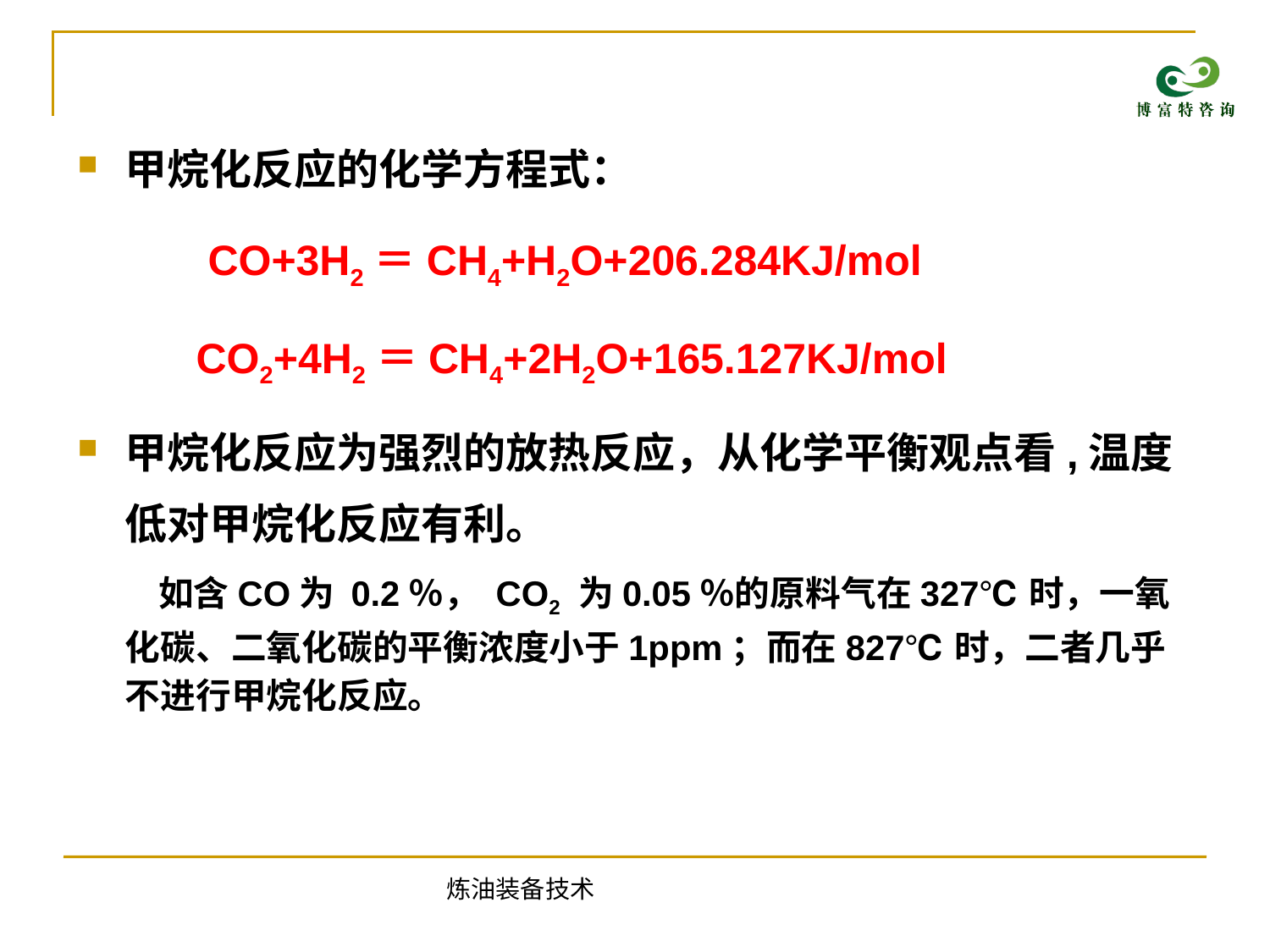

甲烷化反应的化学方程式：
           CO+3H2＝CH4+H2O+206.284KJ/mol
          CO2+4H2＝CH4+2H2O+165.127KJ/mol
甲烷化反应为强烈的放热反应，从化学平衡观点看,温度低对甲烷化反应有利。
         如含CO为 0.2％， CO2 为0.05％的原料气在327℃时，一氧化碳、二氧化碳的平衡浓度小于1ppm；而在827℃时，二者几乎不进行甲烷化反应。

25
炼油装备技术